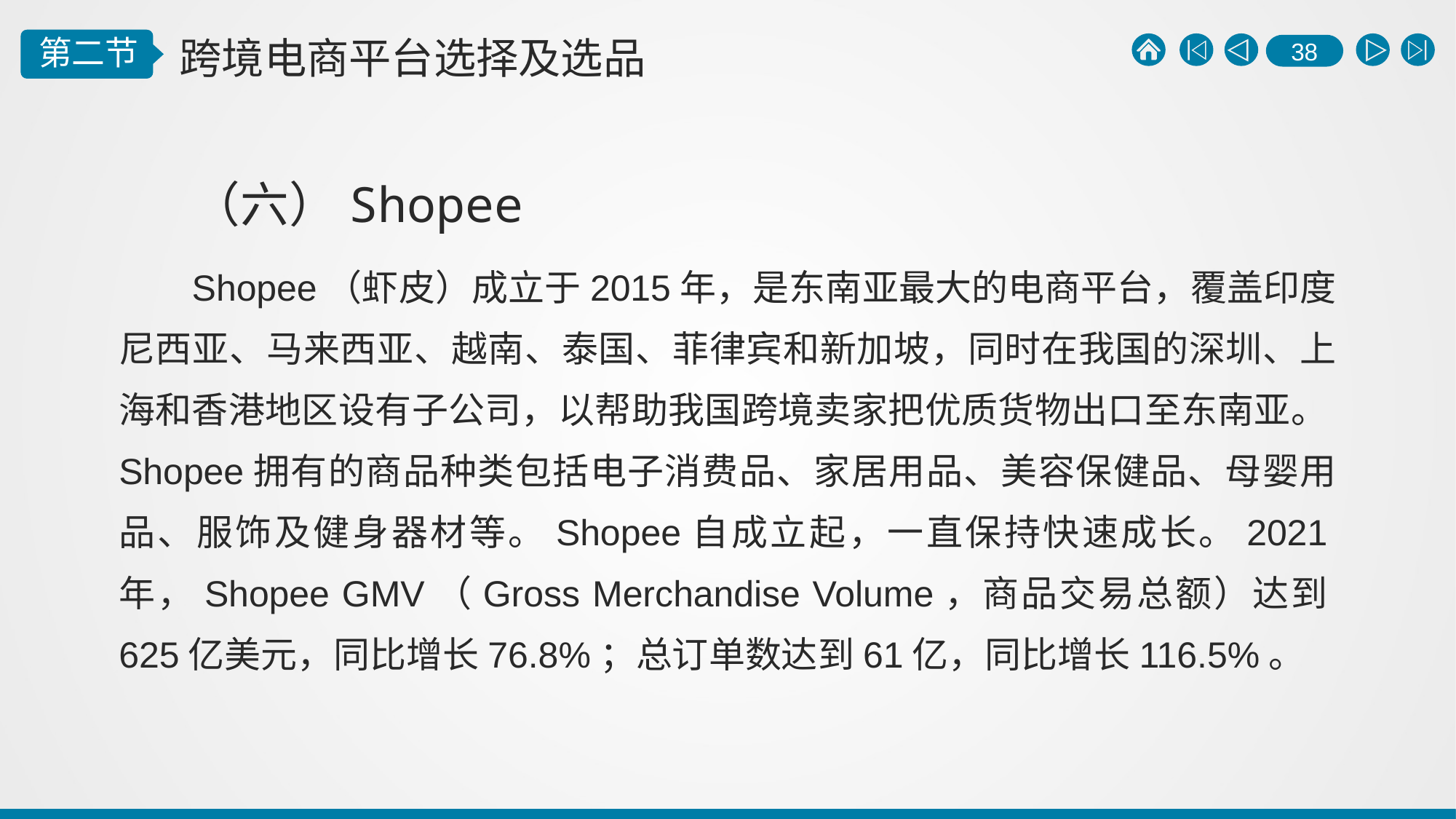

（六）Shopee
Shopee（虾皮）成立于2015年，是东南亚最大的电商平台，覆盖印度尼西亚、马来西亚、越南、泰国、菲律宾和新加坡，同时在我国的深圳、上海和香港地区设有子公司，以帮助我国跨境卖家把优质货物出口至东南亚。Shopee拥有的商品种类包括电子消费品、家居用品、美容保健品、母婴用品、服饰及健身器材等。Shopee自成立起，一直保持快速成长。2021年，Shopee GMV（Gross Merchandise Volume，商品交易总额）达到625亿美元，同比增长76.8%；总订单数达到61亿，同比增长116.5%。